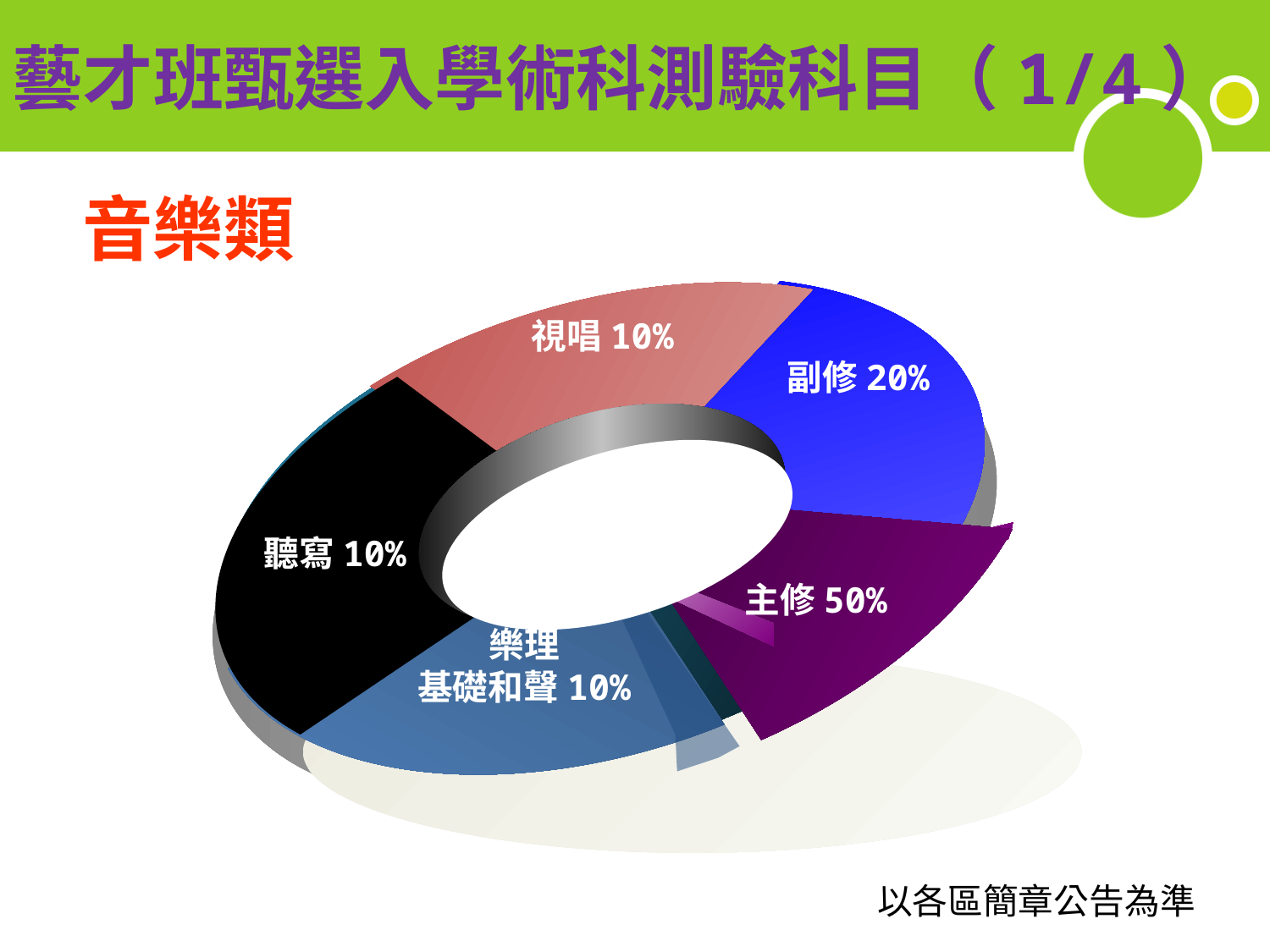

# 藝才班甄選入學術科測驗科目（1/4）
音樂類

視唱10%

副修20%

聽寫10%
主修50%

樂理
基礎和聲10%

以各區簡章公告為準